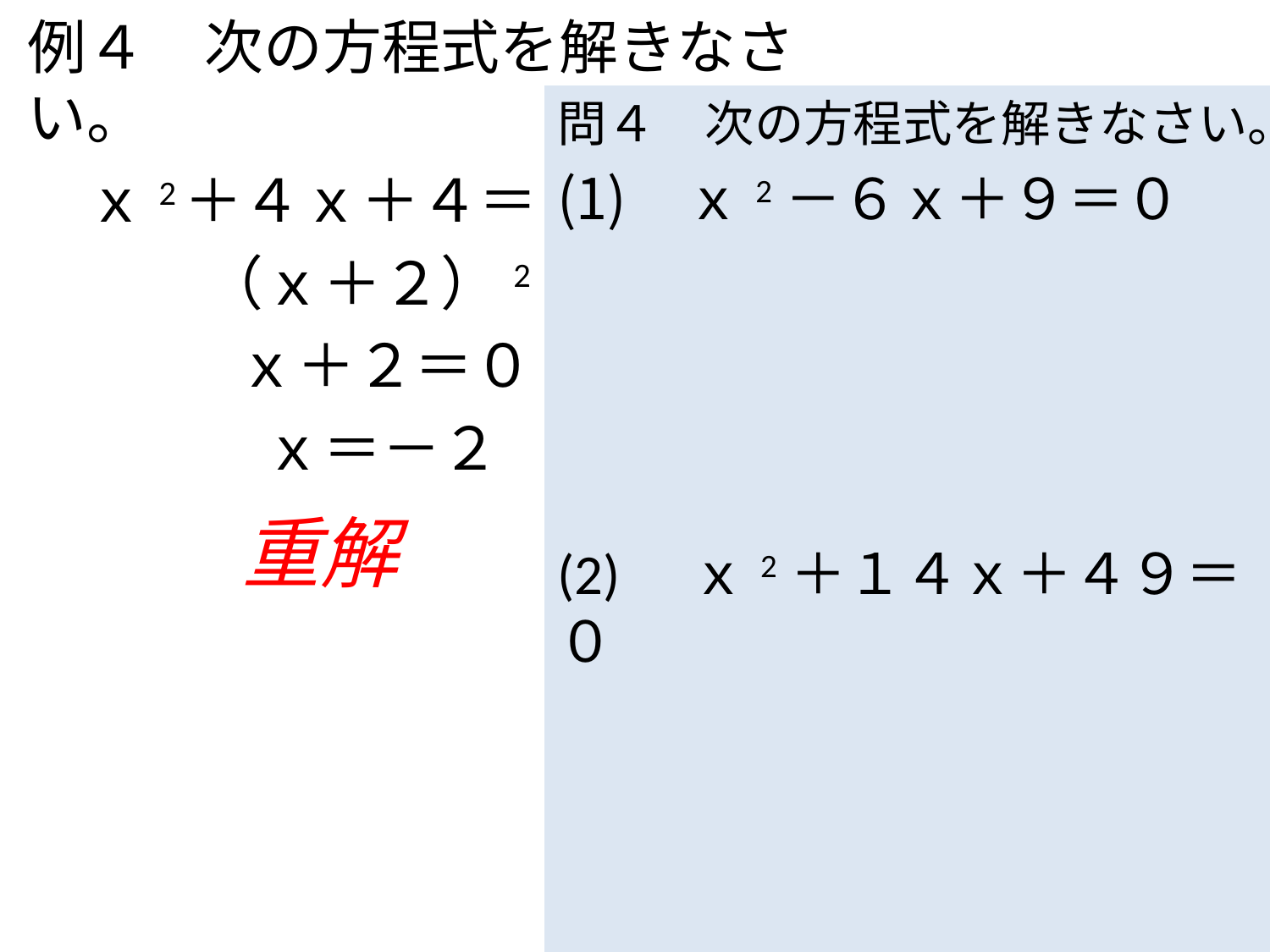

例４　次の方程式を解きなさい。
　ｘ2＋４ｘ＋４＝０
　　　（ｘ＋２）2＝０
　　　　ｘ＋２＝０
　　　　ｘ＝－２
問４　次の方程式を解きなさい。
　ｘ2－６ｘ＋９＝０

(2)　ｘ2＋１４ｘ＋４９＝０

重解